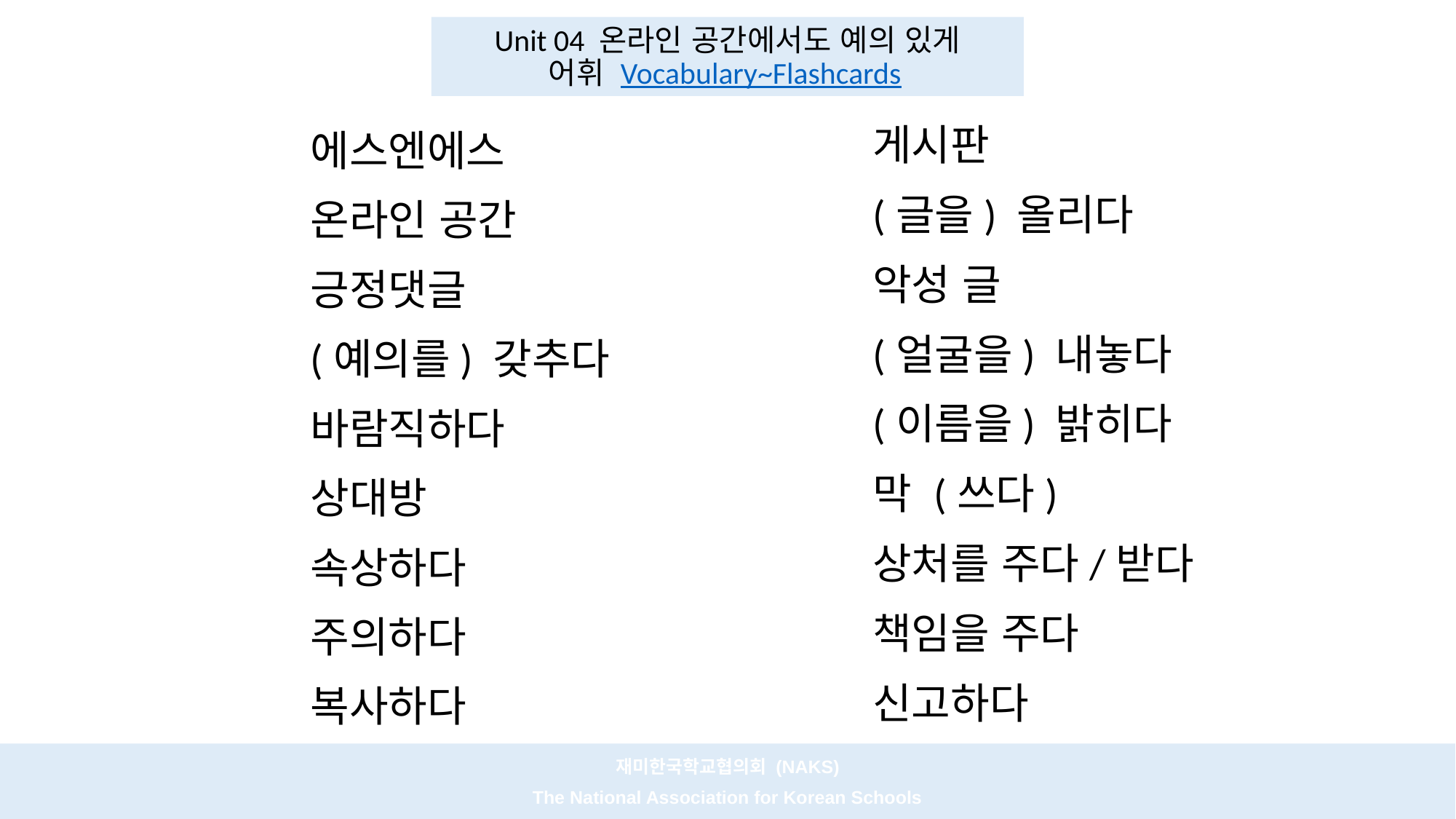

# Unit 04 온라인 공간에서도 예의 있게 어휘 Vocabulary~Flashcards
게시판
에스엔에스
(글을) 올리다
온라인 공간
악성 글

긍정댓글
(얼굴을) 내놓다
(예의를) 갖추다
(이름을) 밝히다
바람직하다
막 (쓰다)
상대방
상처를 주다/받다
속상하다
책임을 주다
주의하다
신고하다
복사하다
재미한국학교협의회 (NAKS)
The National Association for Korean Schools